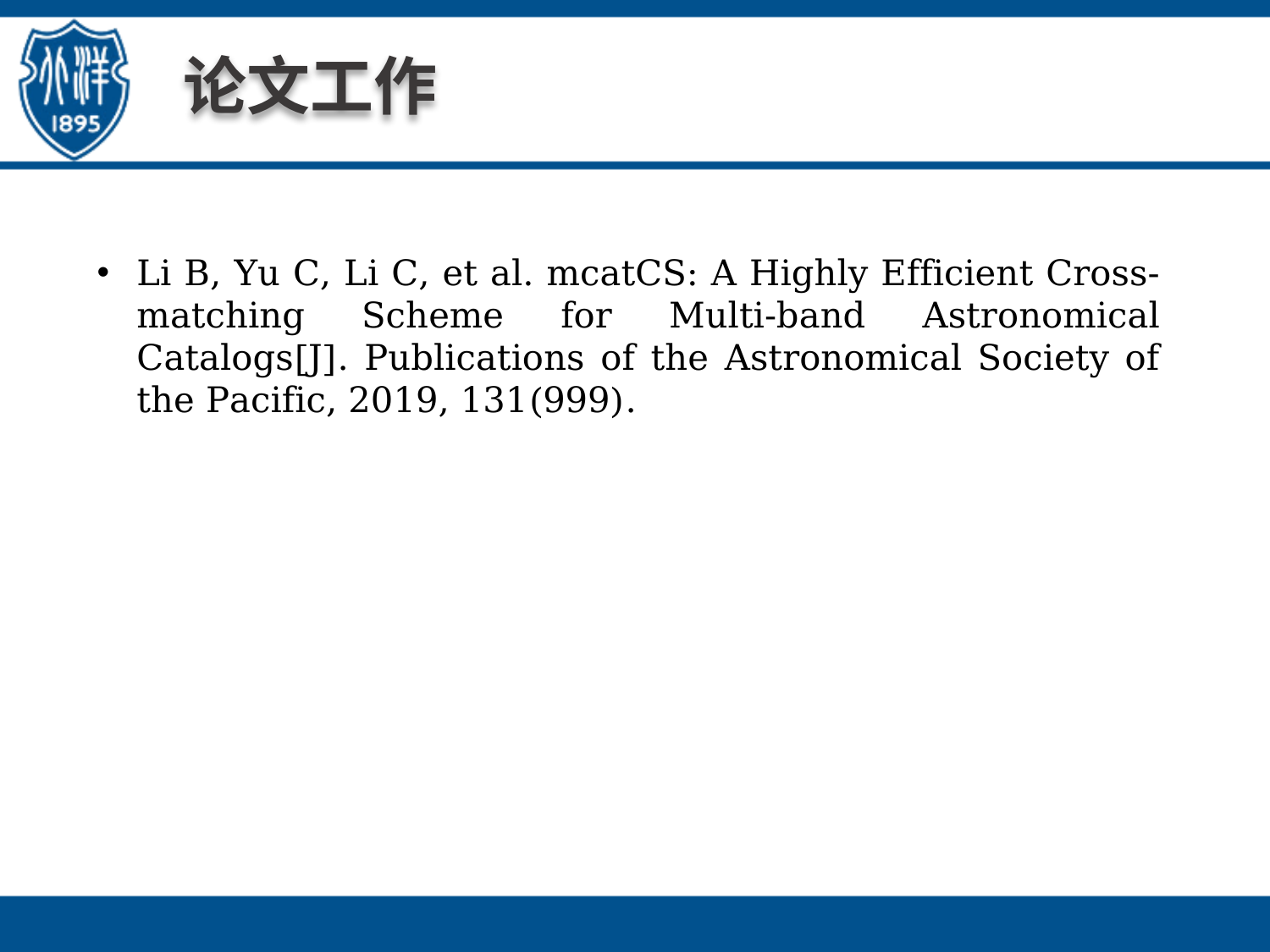

# 论文工作
Li B, Yu C, Li C, et al. mcatCS: A Highly Efficient Cross-matching Scheme for Multi-band Astronomical Catalogs[J]. Publications of the Astronomical Society of the Pacific, 2019, 131(999).